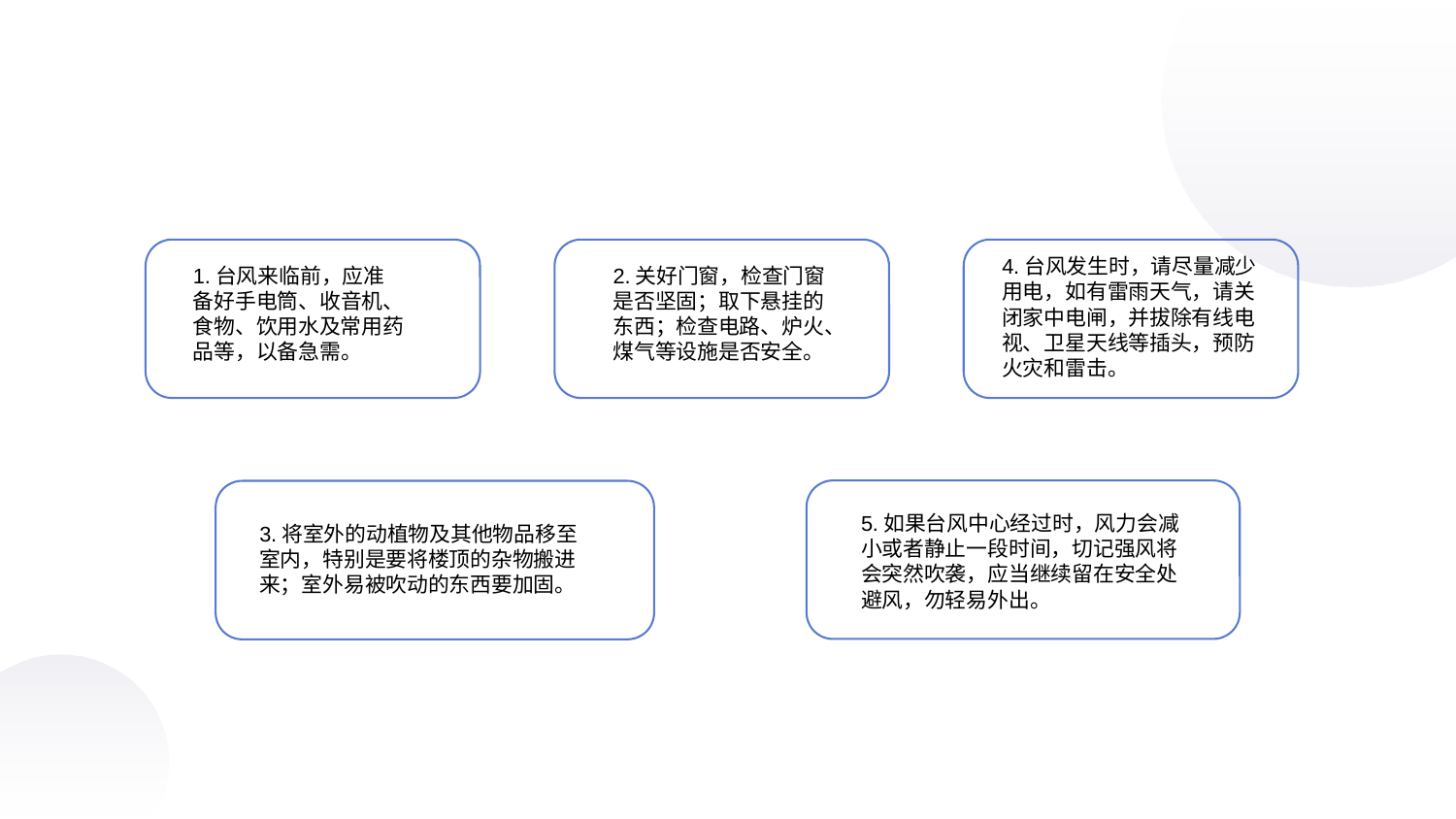

4.台风发生时，请尽量减少用电，如有雷雨天气，请关闭家中电闸，并拔除有线电视、卫星天线等插头，预防火灾和雷击。
1.台风来临前，应准备好手电筒、收音机、食物、饮用水及常用药品等，以备急需。
2.关好门窗，检查门窗是否坚固；取下悬挂的东西；检查电路、炉火、煤气等设施是否安全。

5.如果台风中心经过时，风力会减小或者静止一段时间，切记强风将会突然吹袭，应当继续留在安全处避风，勿轻易外出。
3.将室外的动植物及其他物品移至室内，特别是要将楼顶的杂物搬进来；室外易被吹动的东西要加固。